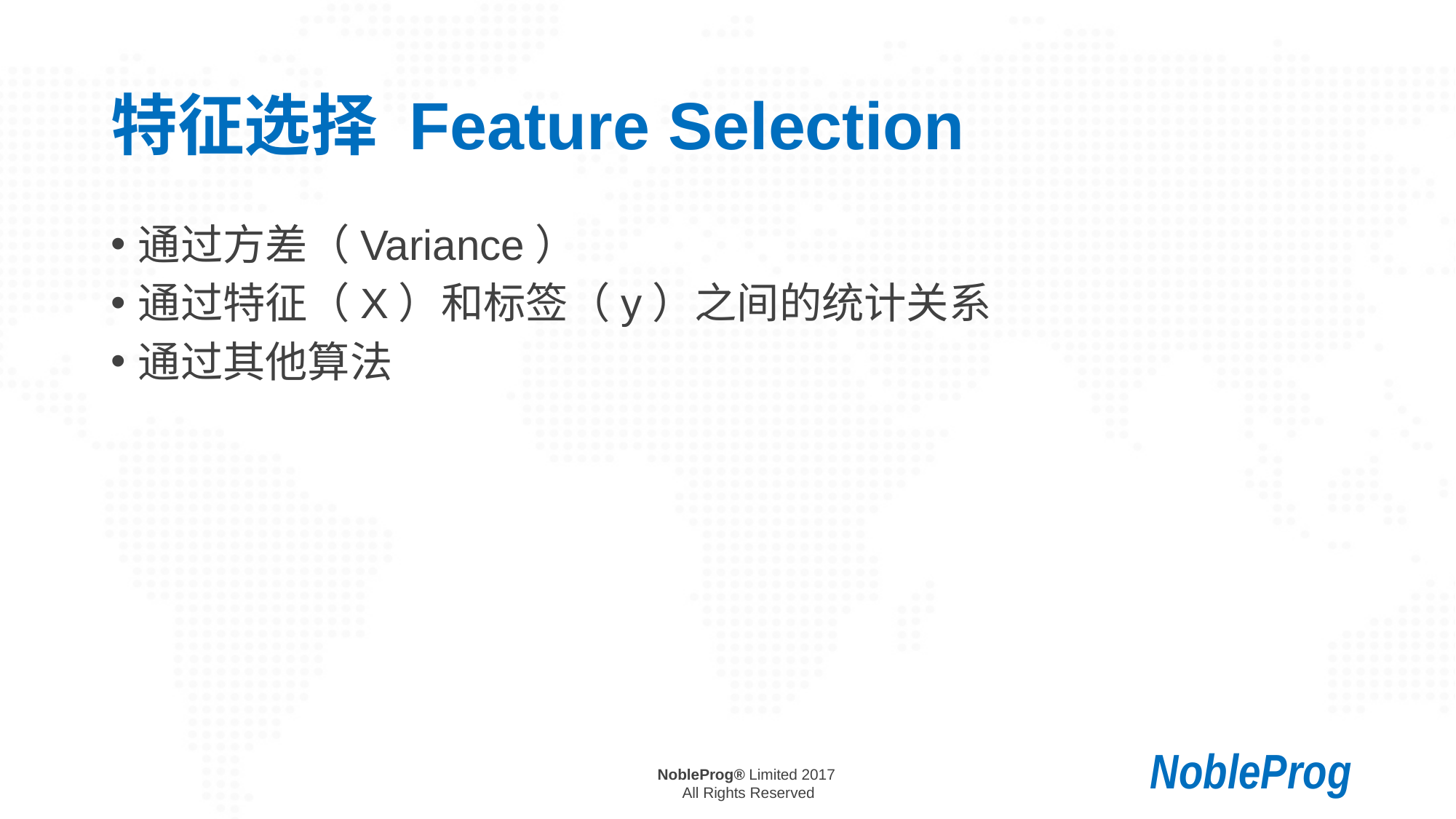

# 特征选择 Feature Selection
通过方差（Variance）
通过特征（X）和标签（y）之间的统计关系
通过其他算法